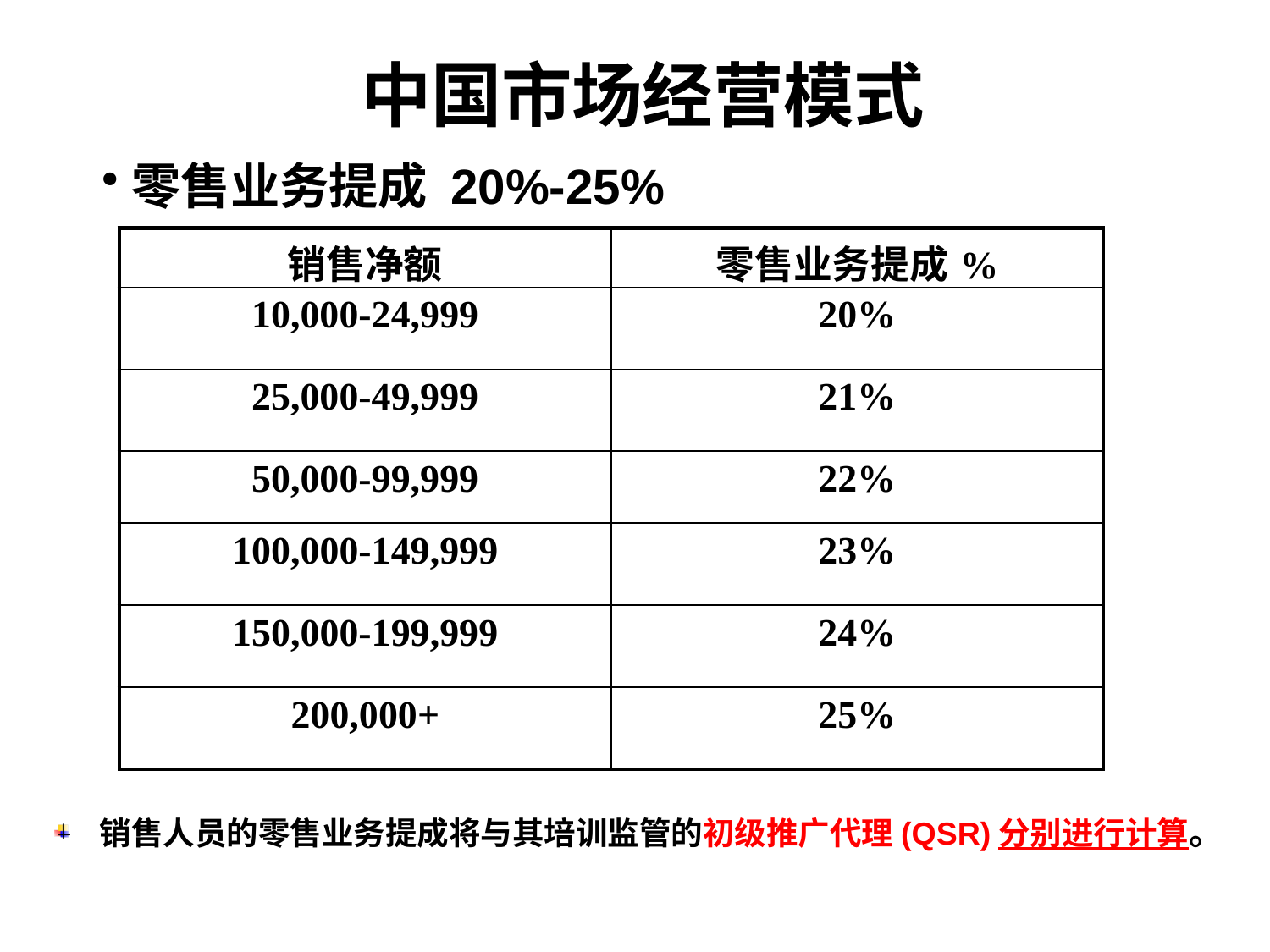

中国市场经营模式
零售业务提成 20%-25%

| 销售净额 | 零售业务提成% |
| --- | --- |
| 10,000-24,999 | 20% |
| 25,000-49,999 | 21% |
| 50,000-99,999 | 22% |
| 100,000-149,999 | 23% |
| 150,000-199,999 | 24% |
| 200,000+ | 25% |
 销售人员的零售业务提成将与其培训监管的初级推广代理(QSR)分别进行计算。